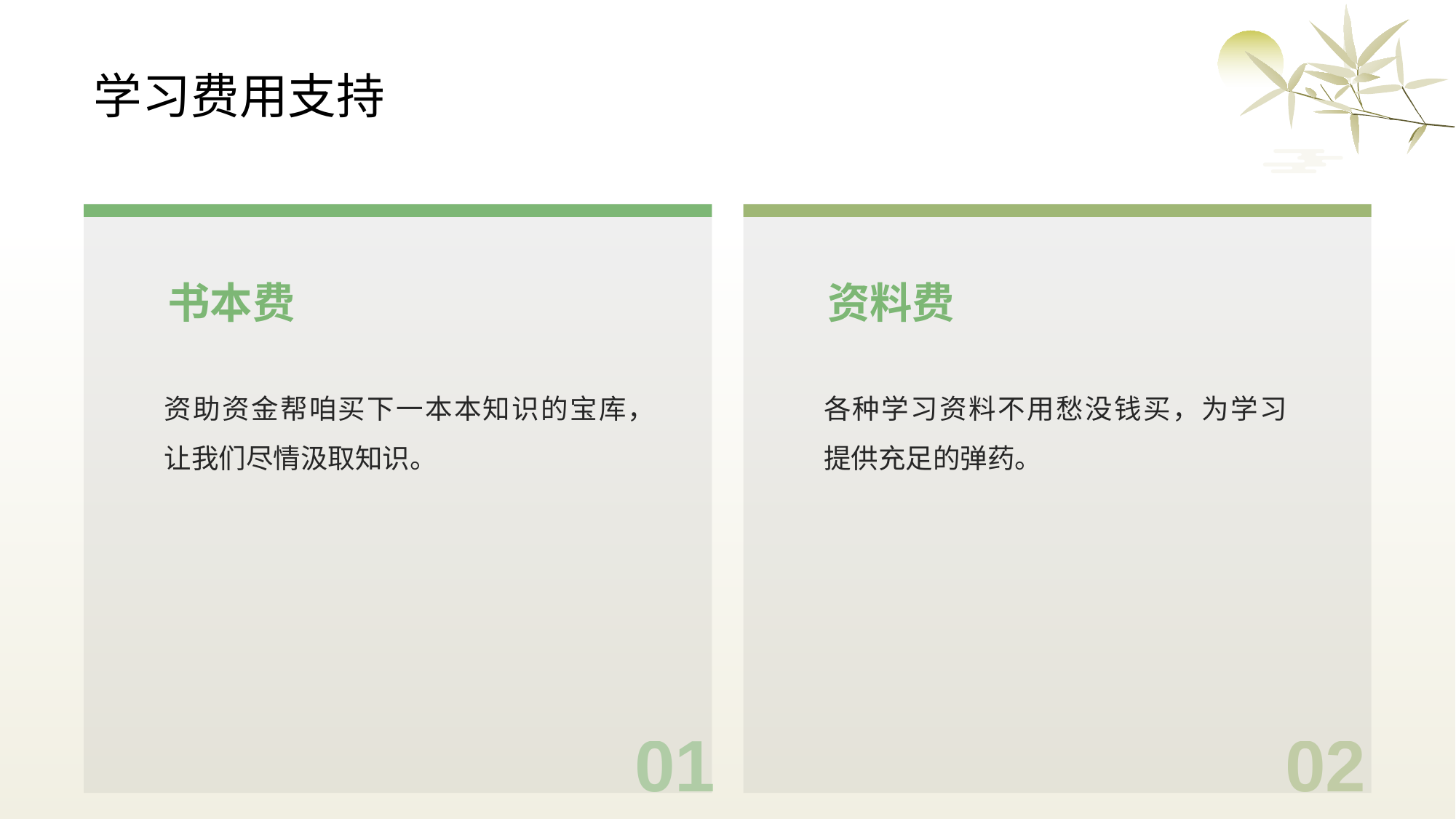

# 学习费用支持
书本费
资料费
资助资金帮咱买下一本本知识的宝库，让我们尽情汲取知识。
各种学习资料不用愁没钱买，为学习提供充足的弹药。